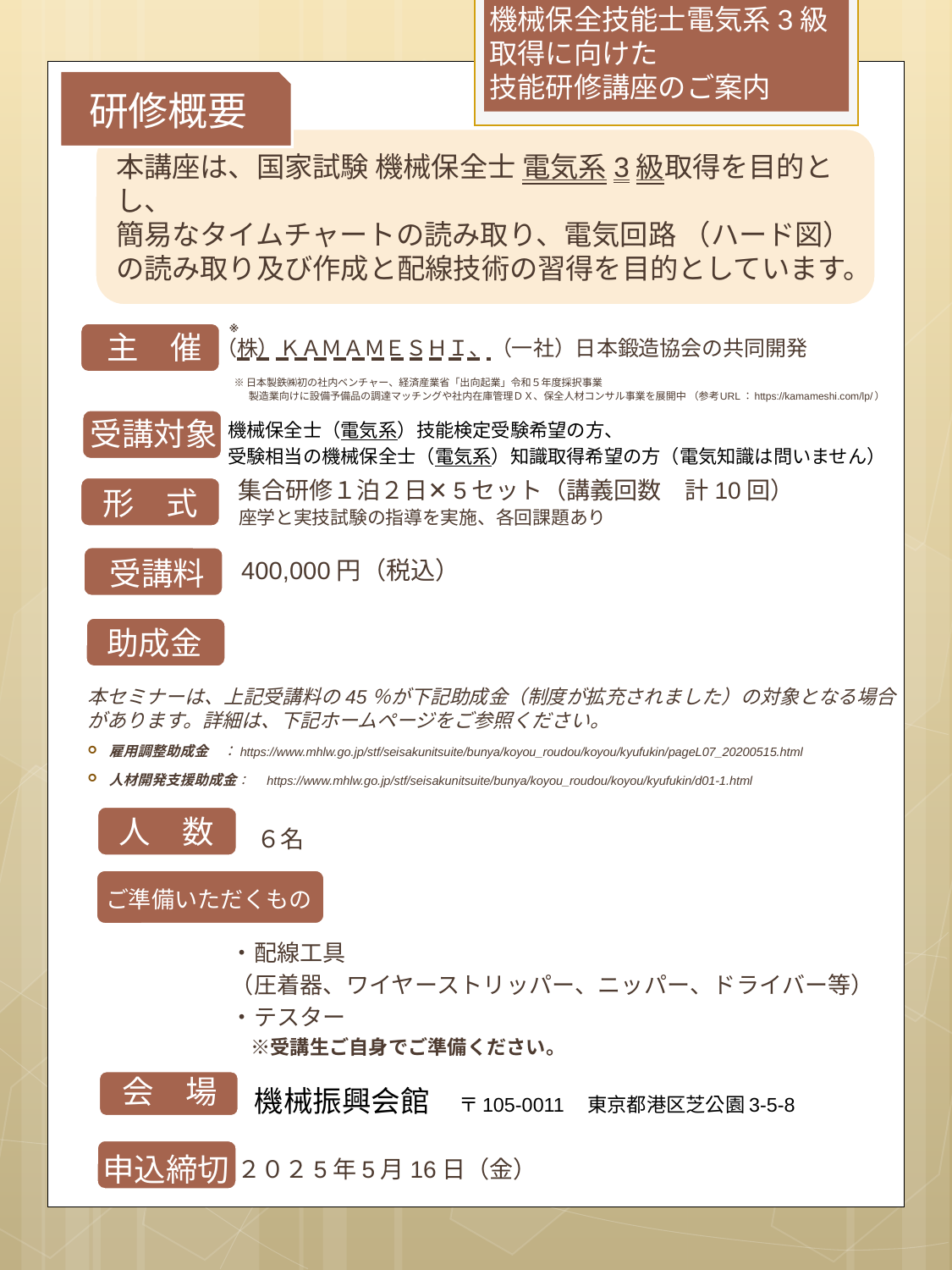

機械保全技能士電気系3級
取得に向けた
技能研修講座のご案内
研修概要

本講座は、国家試験 機械保全士 電気系3級取得を目的とし、
簡易なタイムチャートの読み取り、電気回路 （ハード図）の読み取り及び作成と配線技術の習得を目的としています。
※
主　催

（株）ＫＡＭＡＭＥＳＨＩ、（一社）日本鍛造協会の共同開発

※日本製鉄㈱初の社内ベンチャー、経済産業省「出向起業」令和５年度採択事業
 　製造業向けに設備予備品の調達マッチングや社内在庫管理ＤＸ、保全人材コンサル事業を展開中 （参考URL：https://kamameshi.com/lp/）

受講対象

機械保全士（電気系）技能検定受験希望の方、
受験相当の機械保全士（電気系）知識取得希望の方（電気知識は問いません）

集合研修１泊２日✕5セット（講義回数　計10回）

形　式

座学と実技試験の指導を実施、各回課題あり

受講料
400,000円（税込）

助成金

本セミナーは、上記受講料の45％が下記助成金（制度が拡充されました）の対象となる場合があります。詳細は、下記ホームページをご参照ください。
雇用調整助成金　：https://www.mhlw.go.jp/stf/seisakunitsuite/bunya/koyou_roudou/koyou/kyufukin/pageL07_20200515.html
人材開発支援助成金：　 https://www.mhlw.go.jp/stf/seisakunitsuite/bunya/koyou_roudou/koyou/kyufukin/d01-1.html
人　数

６名

ご準備いただくもの
・配線工具
（圧着器、ワイヤーストリッパー、ニッパー、ドライバー等）
・テスター
　※受講生ご自身でご準備ください。
会　場

機械振興会館　〒105-0011　東京都港区芝公園3-5-8

申込締切
２０２5年5月16日（金）